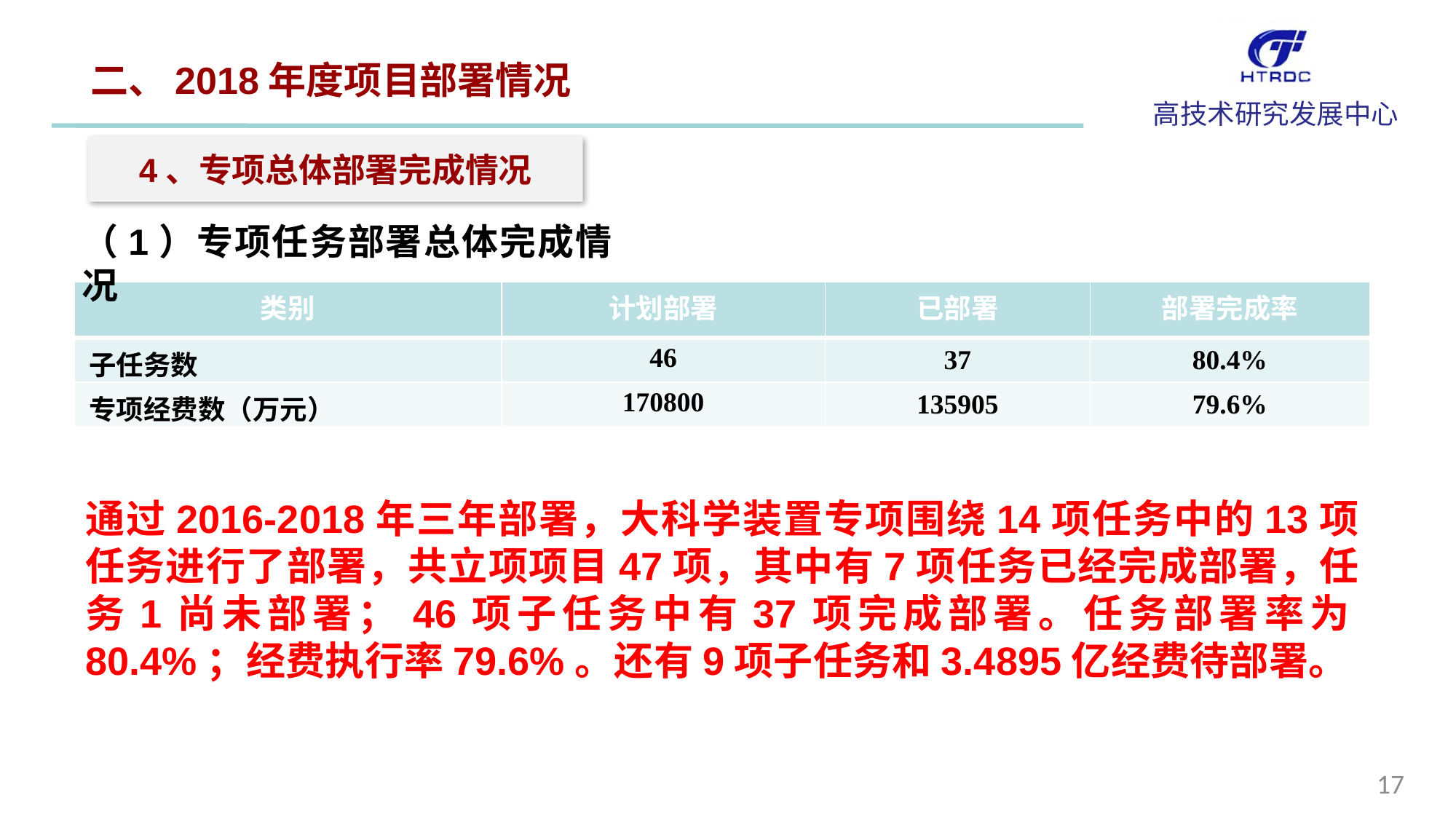

二、2018年度项目部署情况
4、专项总体部署完成情况
（1）专项任务部署总体完成情况
| 类别 | 计划部署 | 已部署 | 部署完成率 |
| --- | --- | --- | --- |
| 子任务数 | 46 | 37 | 80.4% |
| 专项经费数（万元） | 170800 | 135905 | 79.6% |
通过2016-2018年三年部署，大科学装置专项围绕14项任务中的13项任务进行了部署，共立项项目47项，其中有7项任务已经完成部署，任务1尚未部署；46项子任务中有37项完成部署。任务部署率为80.4%；经费执行率79.6%。还有9项子任务和3.4895亿经费待部署。